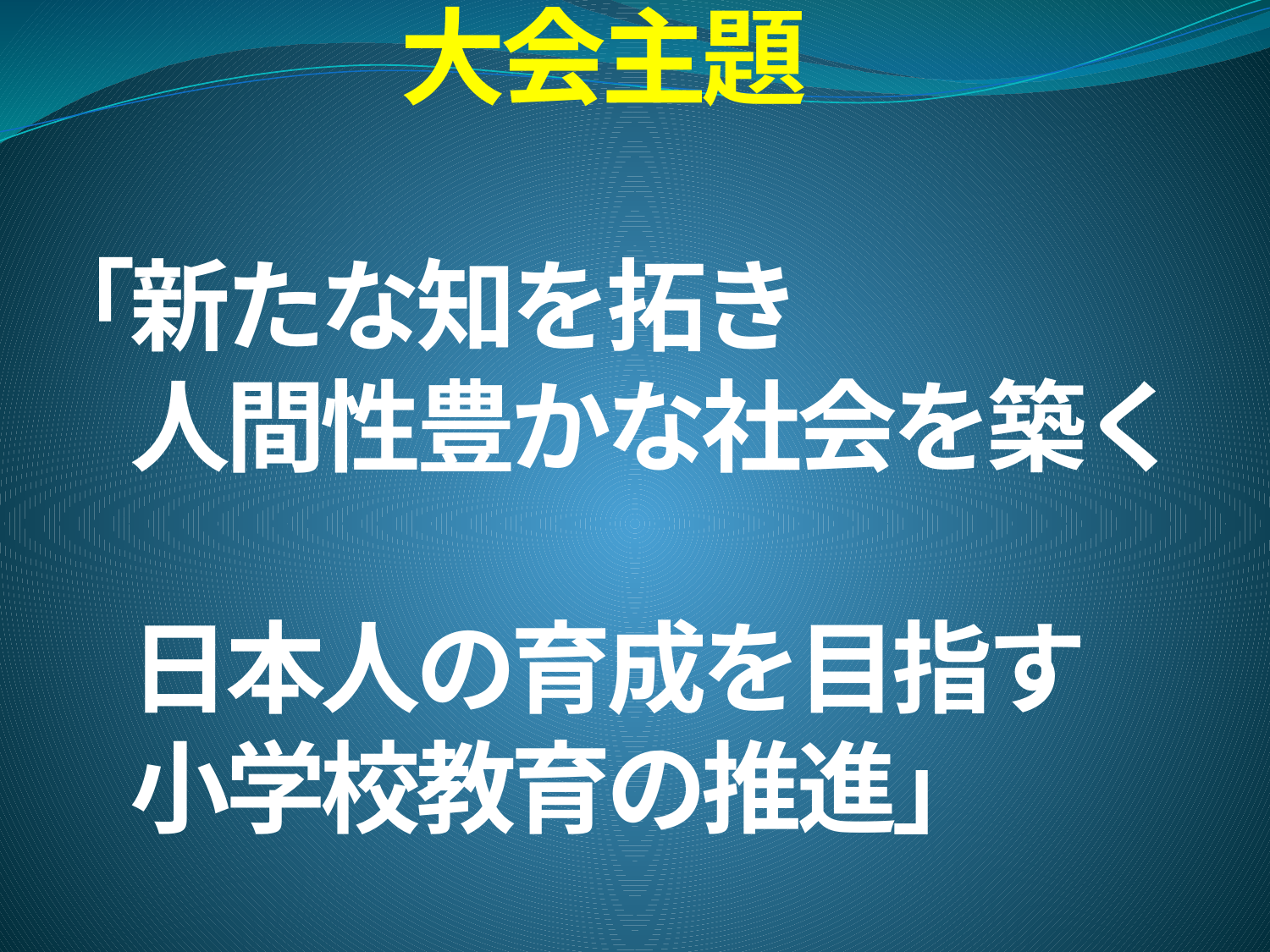

# 大会主題 「新たな知を拓き　 　人間性豊かな社会を築く　 　日本人の育成を目指す 　小学校教育の推進」